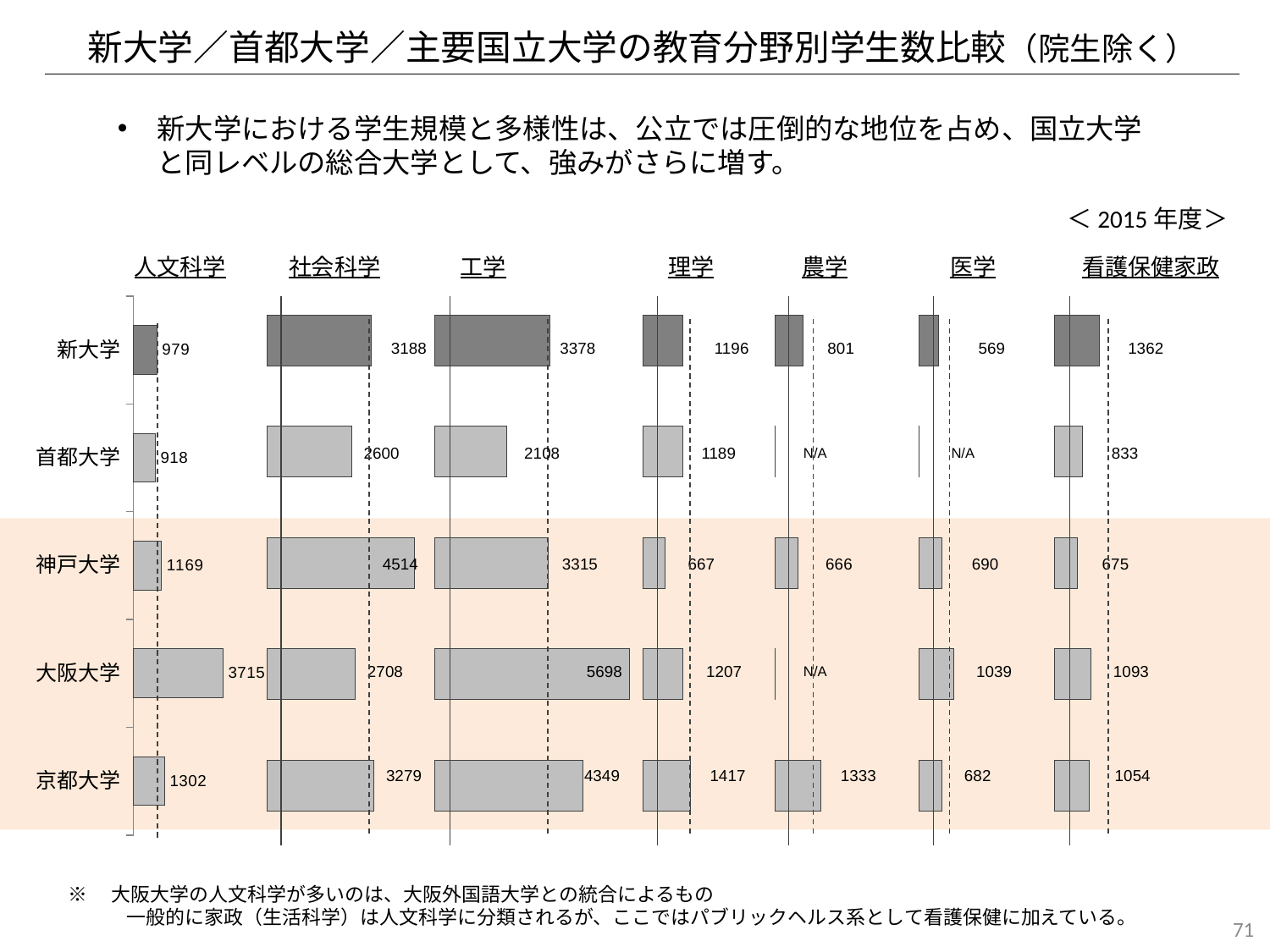

新大学／首都大学／主要国立大学の教育分野別学生数比較（院生除く）
新大学における学生規模と多様性は、公立では圧倒的な地位を占め、国立大学と同レベルの総合大学として、強みがさらに増す。
＜2015年度＞
人文科学
社会科学
工学
理学
農学
医学
看護保健家政

### Chart

| Category | 社会 |
|---|---|
| 京都大学 | 3279.0 |
| 大阪大学 | 2708.0 |
| 神戸大学 | 4514.0 |
| 首都大学 | 2600.0 |
| 新大学 | 3188.0 |

### Chart

| Category | 社会 |
|---|---|
| 京都大学 | 4349.0 |
| 大阪大学 | 5698.0 |
| 神戸大学 | 3315.0 |
| 首都大学 | 2108.0 |
| 新大学 | 3378.0 |

### Chart

| Category | 理学 |
|---|---|
| 京都大学 | 1417.0 |
| 大阪大学 | 1207.0 |
| 神戸大学 | 667.0 |
| 首都大学 | 1189.0 |
| 新大学 | 1196.0 |

### Chart

| Category | 農学 |
|---|---|
| 京都大学 | 1333.0 |
| 大阪大学 | 0.0 |
| 神戸大学 | 666.0 |
| 首都大学 | 0.0 |
| 新大学 | 801.0 |

### Chart

| Category | 医学 |
|---|---|
| 京都大学 | 682.0 |
| 大阪大学 | 1039.0 |
| 神戸大学 | 690.0 |
| 首都大学 | 0.0 |
| 新大学 | 569.0 |

### Chart

| Category | 社会 |
|---|---|
| 京都大学 | 1054.0 |
| 大阪大学 | 1093.0 |
| 神戸大学 | 675.0 |
| 首都大学 | 833.0 |
| 新大学 | 1362.0 |

### Chart

| Category | 人文 |
|---|---|
| 京都大学 | 1302.0 |
| 大阪大学 | 3715.0 |
| 神戸大学 | 1169.0 |
| 首都大学 | 918.0 |
| 新大学 | 979.0 |
3188
3378
1196
801
569
1362
2600
2108
1189
833
N/A
N/A

4514
3315
667
666
690
675
2708
5698
1207
1039
1093
N/A
3279
4349
1417
1333
682
1054
※　大阪大学の人文科学が多いのは、大阪外国語大学との統合によるもの
　　　一般的に家政（生活科学）は人文科学に分類されるが、ここではパブリックヘルス系として看護保健に加えている。
71